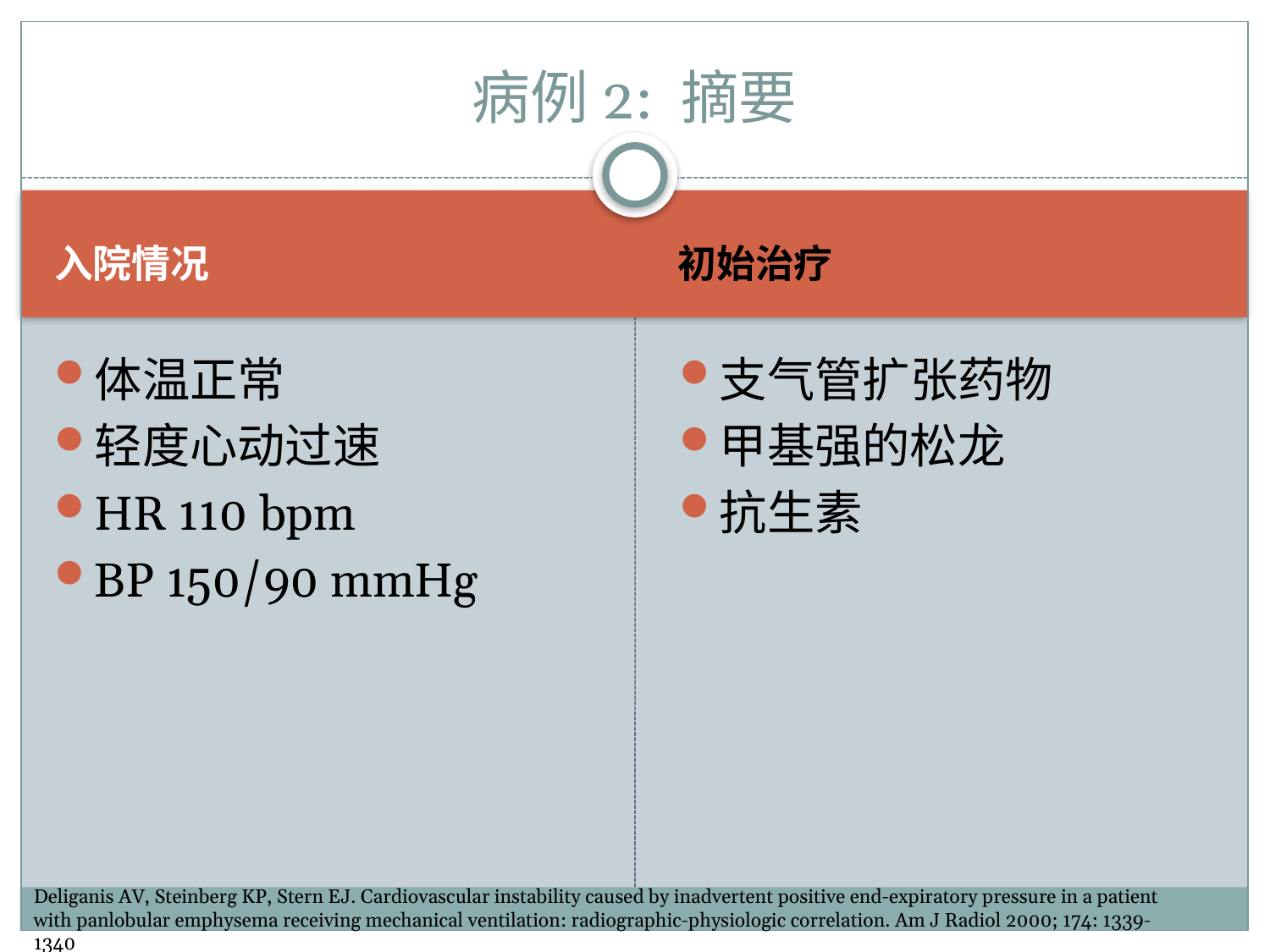

# 病例2: 摘要
入院情况
初始治疗
体温正常
轻度心动过速
HR 110 bpm
BP 150/90 mmHg

支气管扩张药物
甲基强的松龙
抗生素
Deliganis AV, Steinberg KP, Stern EJ. Cardiovascular instability caused by inadvertent positive end-expiratory pressure in a patient with panlobular emphysema receiving mechanical ventilation: radiographic-physiologic correlation. Am J Radiol 2000; 174: 1339-1340